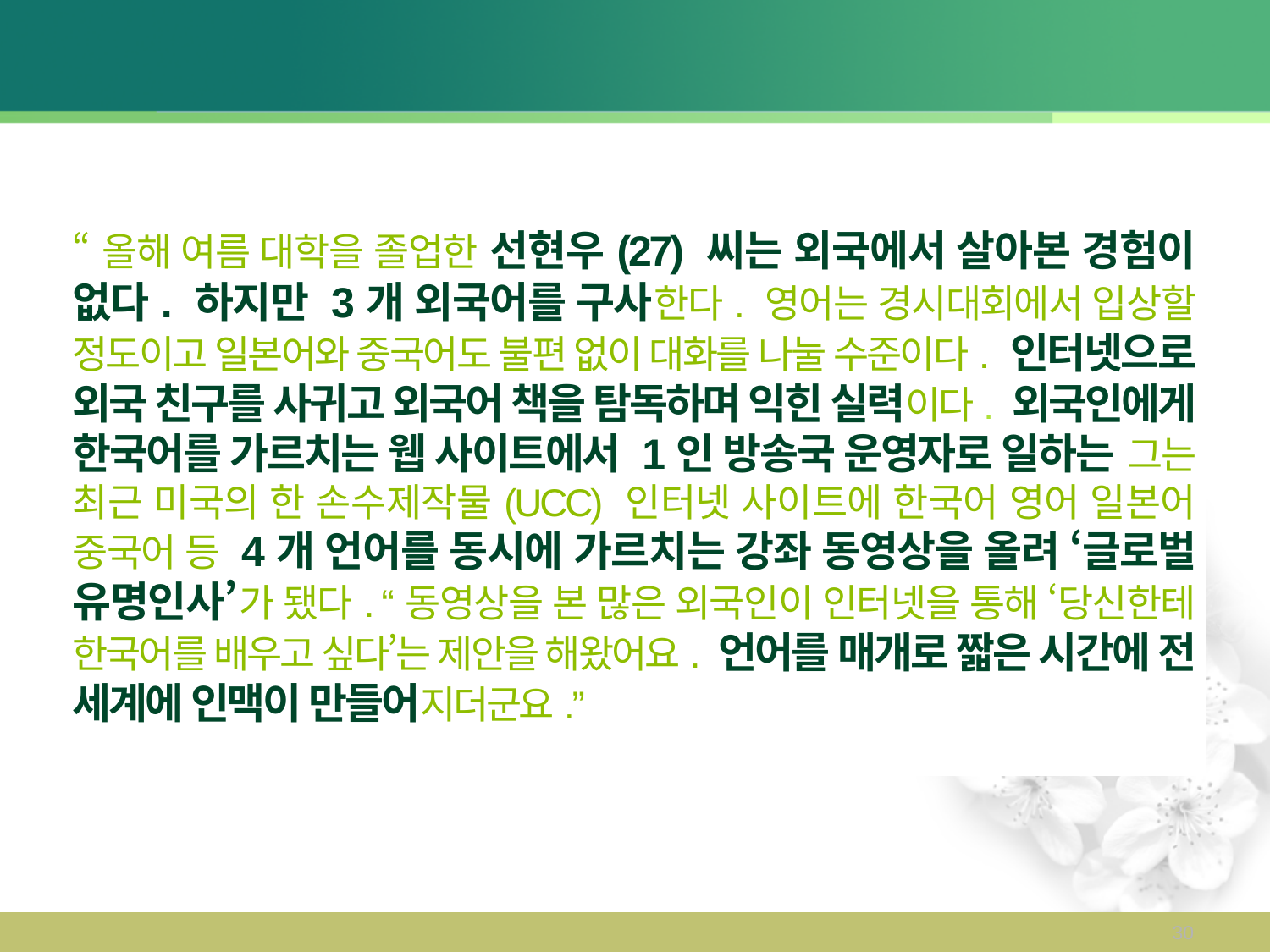

#
“올해 여름 대학을 졸업한 선현우(27) 씨는 외국에서 살아본 경험이 없다. 하지만 3개 외국어를 구사한다. 영어는 경시대회에서 입상할 정도이고 일본어와 중국어도 불편 없이 대화를 나눌 수준이다. 인터넷으로 외국 친구를 사귀고 외국어 책을 탐독하며 익힌 실력이다. 외국인에게 한국어를 가르치는 웹 사이트에서 1인 방송국 운영자로 일하는 그는 최근 미국의 한 손수제작물(UCC) 인터넷 사이트에 한국어 영어 일본어 중국어 등 4개 언어를 동시에 가르치는 강좌 동영상을 올려 ‘글로벌 유명인사’가 됐다. “동영상을 본 많은 외국인이 인터넷을 통해 ‘당신한테 한국어를 배우고 싶다’는 제안을 해왔어요. 언어를 매개로 짧은 시간에 전 세계에 인맥이 만들어지더군요.”
30